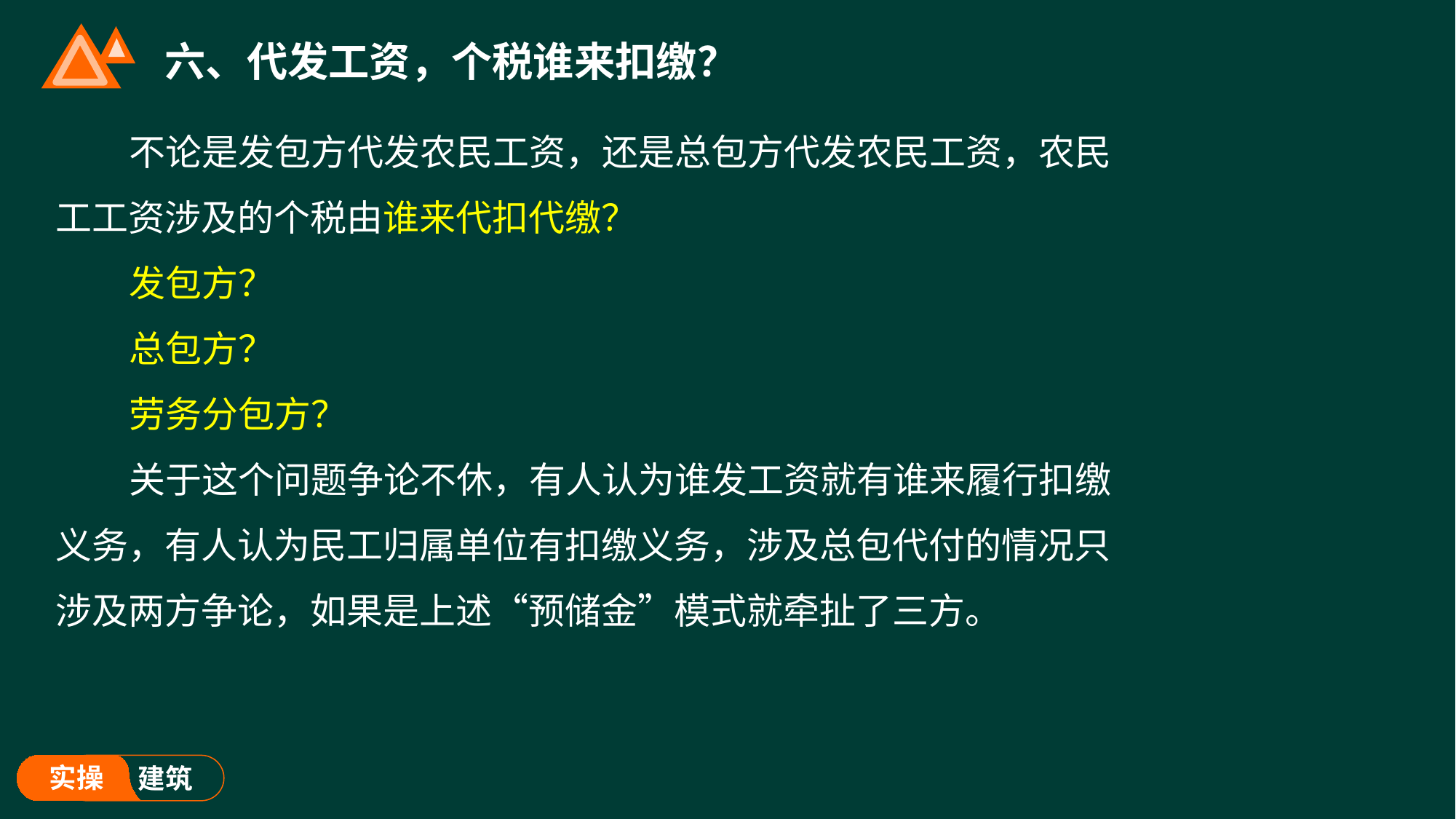

# 六、代发工资，个税谁来扣缴？
不论是发包方代发农民工资，还是总包方代发农民工资，农民工工资涉及的个税由谁来代扣代缴？
发包方？
总包方？
劳务分包方？
关于这个问题争论不休，有人认为谁发工资就有谁来履行扣缴义务，有人认为民工归属单位有扣缴义务，涉及总包代付的情况只涉及两方争论，如果是上述“预储金”模式就牵扯了三方。